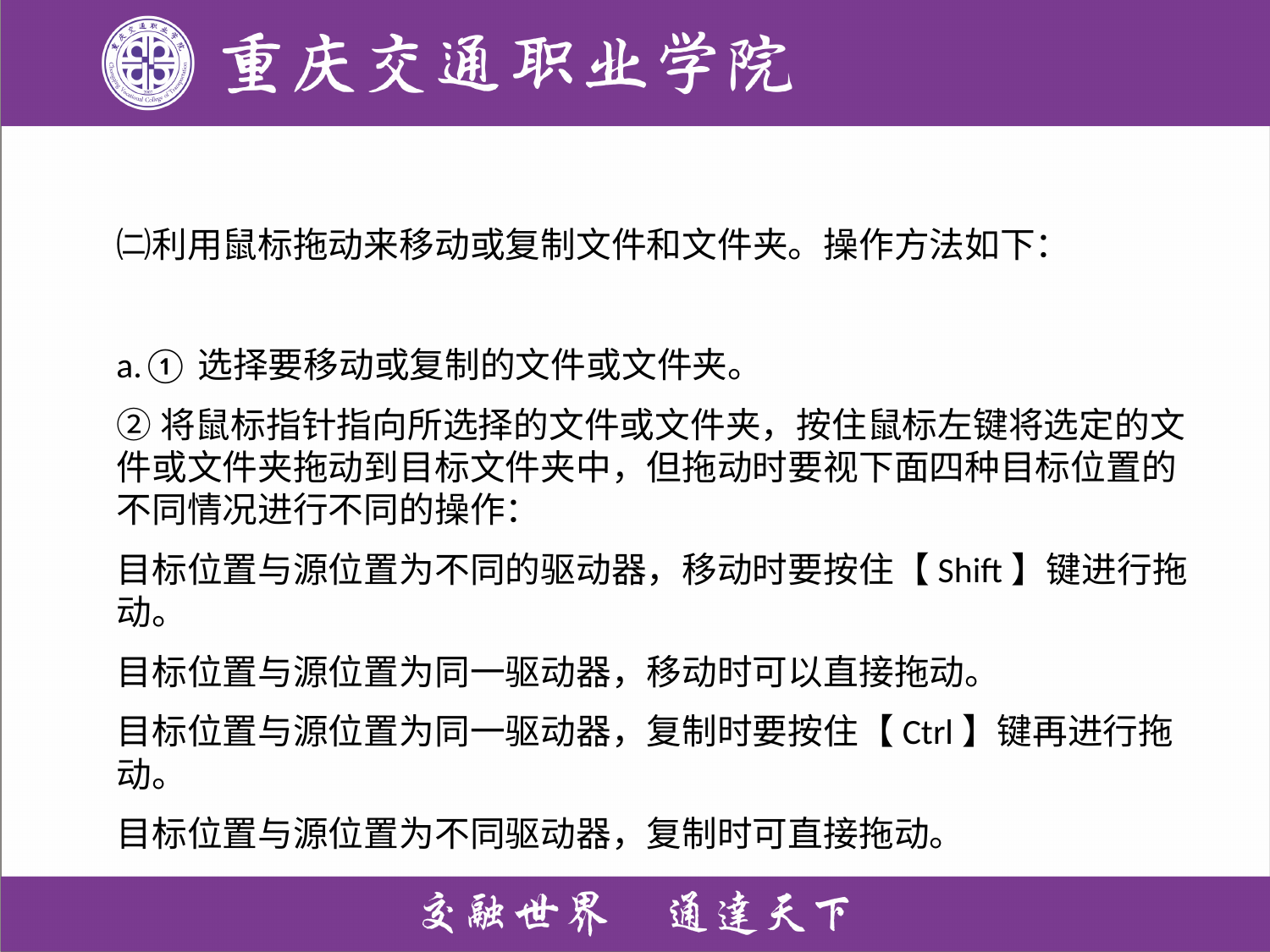

㈡利用鼠标拖动来移动或复制文件和文件夹。操作方法如下：

a.①选择要移动或复制的文件或文件夹。
②将鼠标指针指向所选择的文件或文件夹，按住鼠标左键将选定的文件或文件夹拖动到目标文件夹中，但拖动时要视下面四种目标位置的不同情况进行不同的操作：
目标位置与源位置为不同的驱动器，移动时要按住【Shift】键进行拖动。
目标位置与源位置为同一驱动器，移动时可以直接拖动。
目标位置与源位置为同一驱动器，复制时要按住【Ctrl】键再进行拖动。
目标位置与源位置为不同驱动器，复制时可直接拖动。